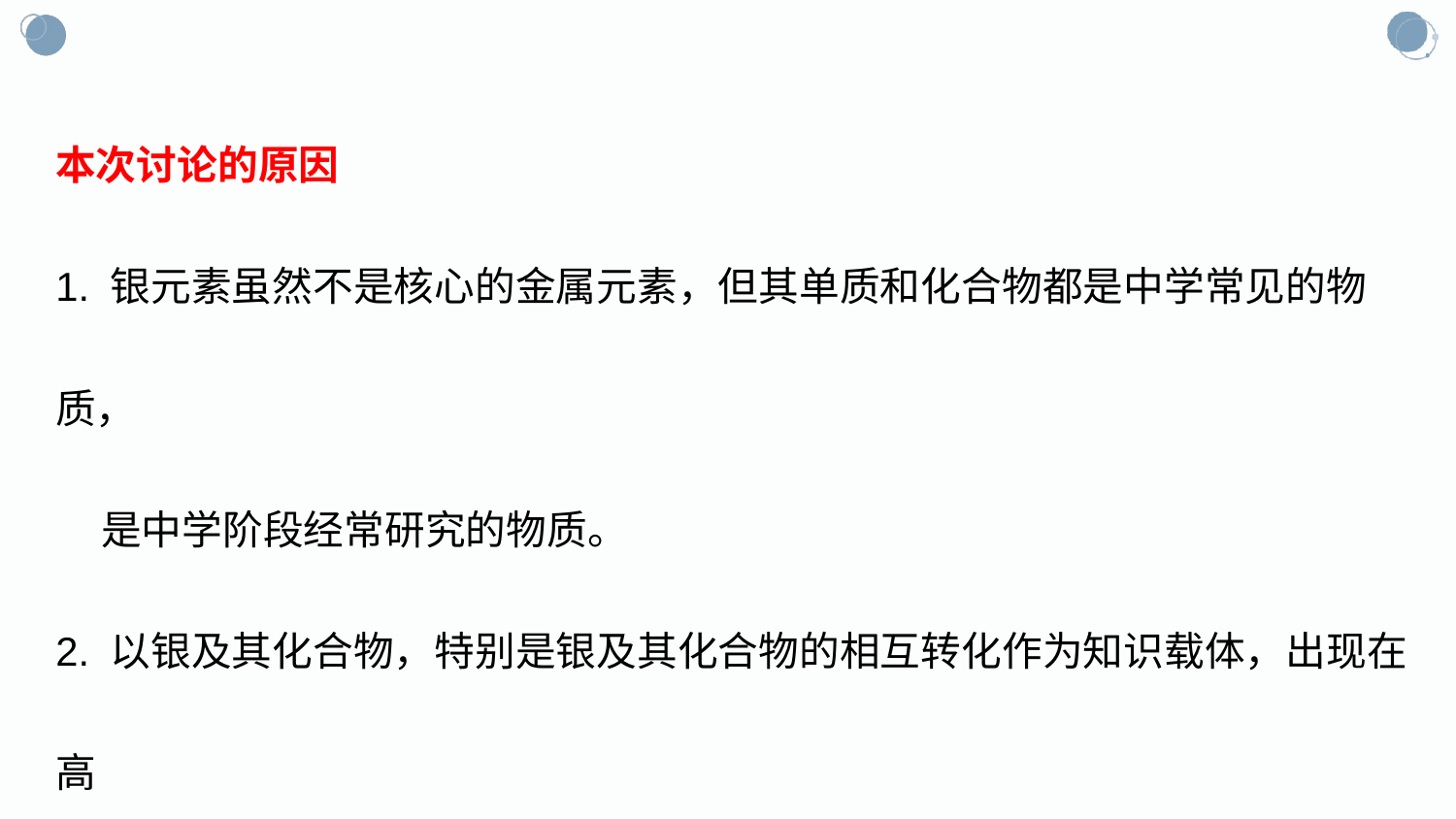

本次讨论的原因
1. 银元素虽然不是核心的金属元素，但其单质和化合物都是中学常见的物质，
    是中学阶段经常研究的物质。
2. 以银及其化合物，特别是银及其化合物的相互转化作为知识载体，出现在高
    考题中的频率也比较高。